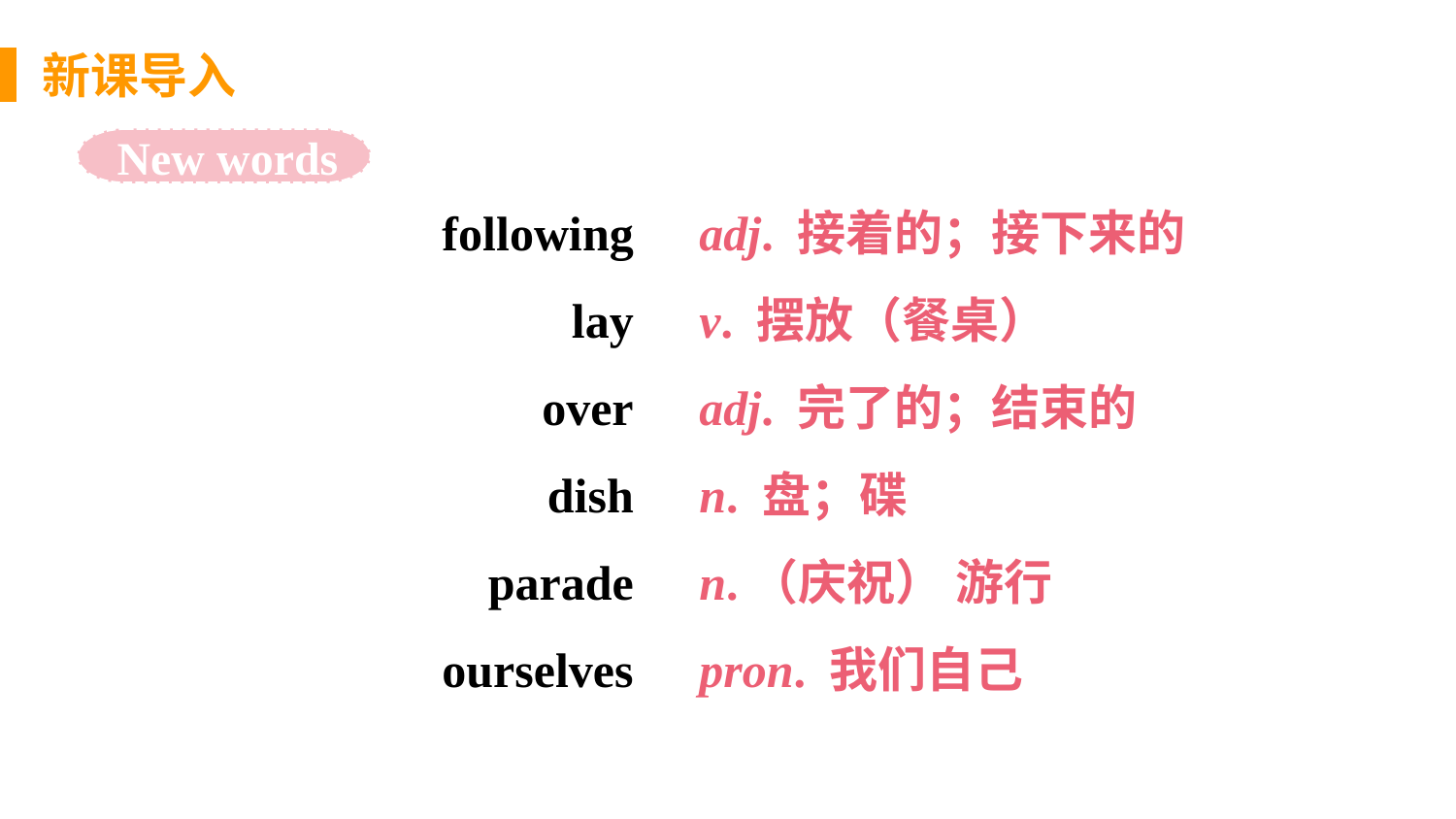

新课导入

New words

思 考
following
lay
over
dish
parade
ourselves
adj. 接着的；接下来的
v. 摆放（餐桌）
adj. 完了的；结束的
n. 盘；碟
n.（庆祝） 游行
pron. 我们自己
思 考